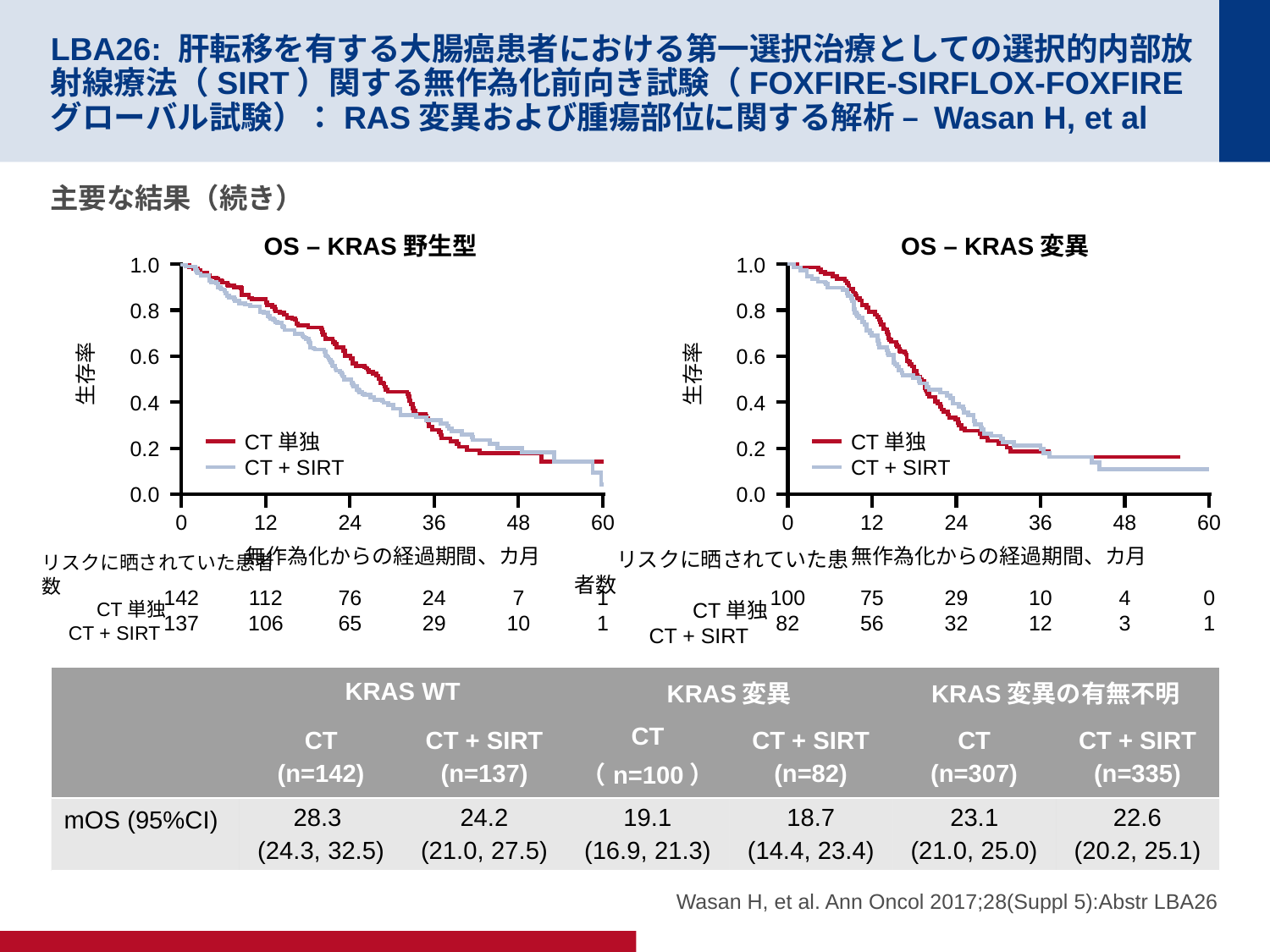

# LBA26: 肝転移を有する大腸癌患者における第一選択治療としての選択的内部放射線療法（SIRT）関する無作為化前向き試験（FOXFIRE-SIRFLOX-FOXFIREグローバル試験）：RAS変異および腫瘍部位に関する解析 – Wasan H, et al
主要な結果（続き）

OS – KRAS野生型
1.0

0.8
0.6
生存率
0.4
CT単独
CT + SIRT
0.2
0.0
0
12
24
36
48
60
無作為化からの経過期間、カ月
リスクに晒されていた患者数
          CT単独
     CT + SIRT
142
137
112
106
76
65
24
29
7
10
1
1
OS – KRAS変異
1.0

0.8
0.6
生存率
0.4
CT単独
CT + SIRT
0.2
0.0
0
12
24
36
48
60
無作為化からの経過期間、カ月
        リスクに晒されていた患者数
                    CT単独
               CT + SIRT
100
82
75
56
29
32
10
12
4
3
0
1
|  | KRAS WT |  | KRAS変異 |  | KRAS変異の有無不明 |  |
| --- | --- | --- | --- | --- | --- | --- |
|  | CT (n=142) | CT + SIRT (n=137) | CT （n=100） | CT + SIRT (n=82) | CT (n=307) | CT + SIRT (n=335) |
| mOS (95%CI) | 28.3 (24.3, 32.5) | 24.2 (21.0, 27.5) | 19.1 (16.9, 21.3) | 18.7 (14.4, 23.4) | 23.1 (21.0, 25.0) | 22.6 (20.2, 25.1) |
Wasan H, et al. Ann Oncol 2017;28(Suppl 5):Abstr LBA26